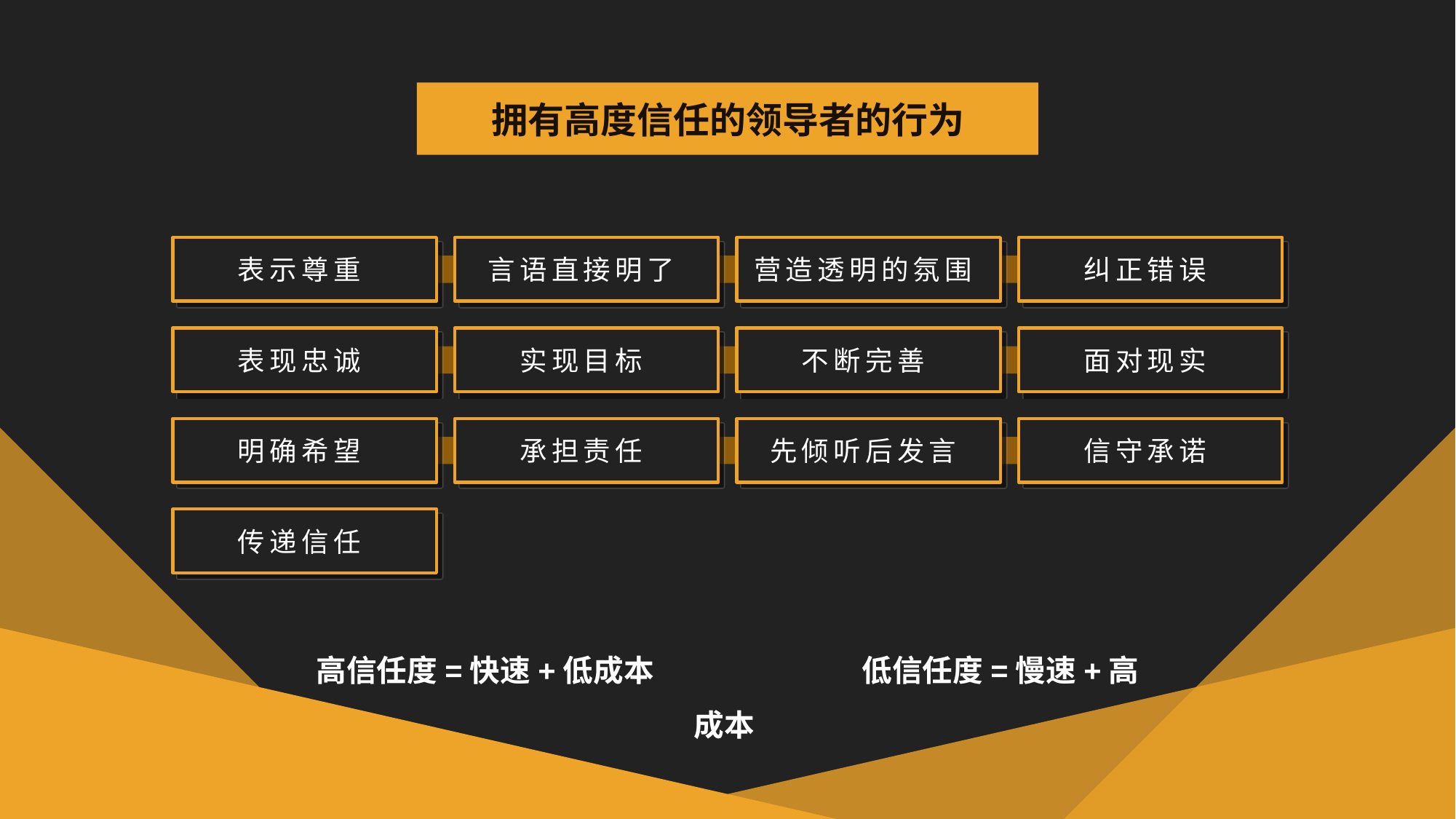

拥有高度信任的领导者的行为
表示尊重
言语直接明了
营造透明的氛围
纠正错误

表现忠诚
实现目标
不断完善
面对现实

明确希望
承担责任
先倾听后发言
信守承诺

传递信任
高信任度=快速+低成本		低信任度=慢速+高成本